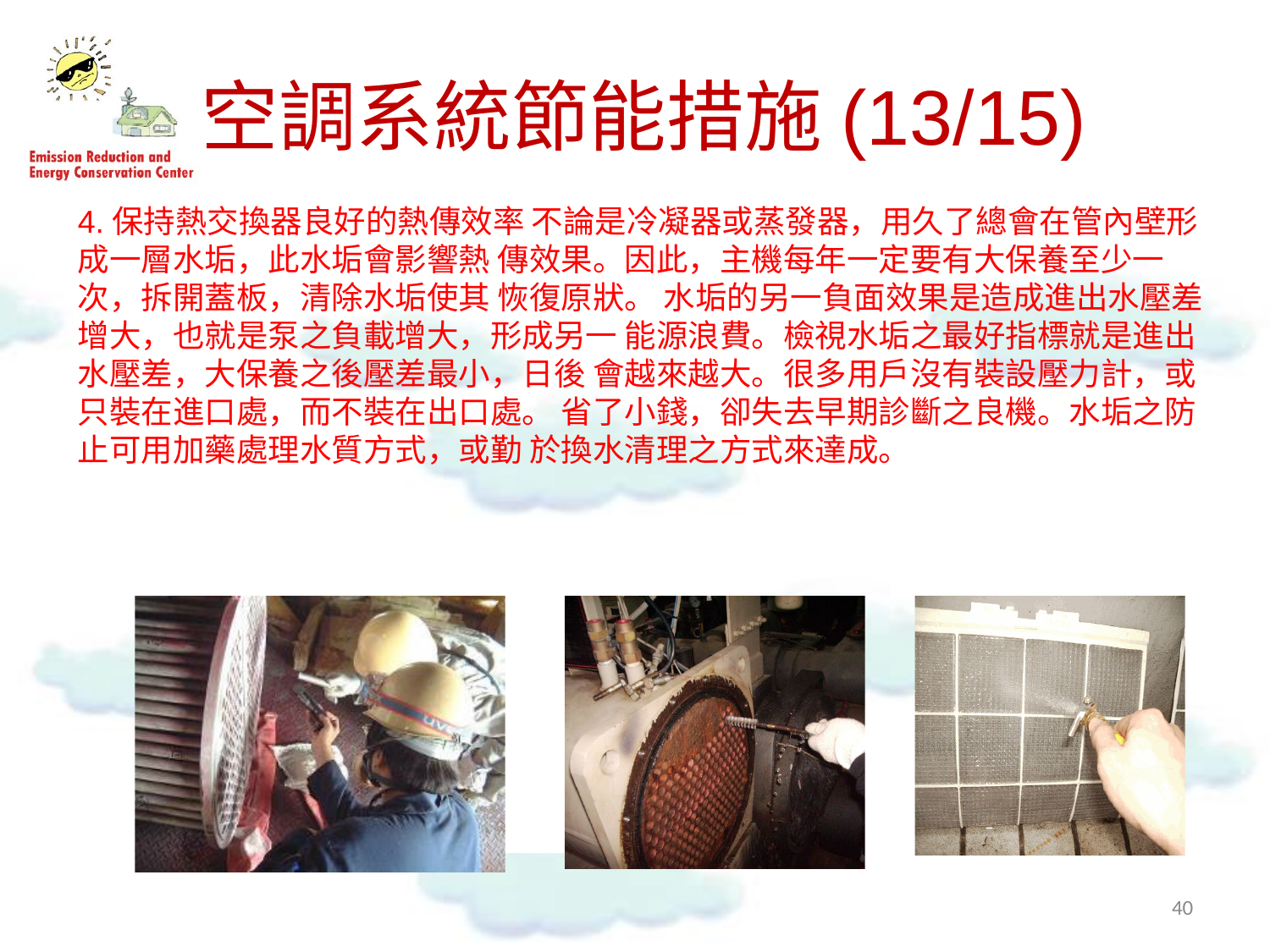

# 空調系統節能措施(13/15)
4.保持熱交換器良好的熱傳效率 不論是冷凝器或蒸發器，用久了總會在管內壁形成一層水垢，此水垢會影響熱 傳效果。因此，主機每年一定要有大保養至少一次，拆開蓋板，清除水垢使其 恢復原狀。 水垢的另一負面效果是造成進出水壓差增大，也就是泵之負載增大，形成另一 能源浪費。檢視水垢之最好指標就是進出水壓差，大保養之後壓差最小，日後 會越來越大。很多用戶沒有裝設壓力計，或只裝在進口處，而不裝在出口處。 省了小錢，卻失去早期診斷之良機。水垢之防止可用加藥處理水質方式，或勤 於換水清理之方式來達成。

40